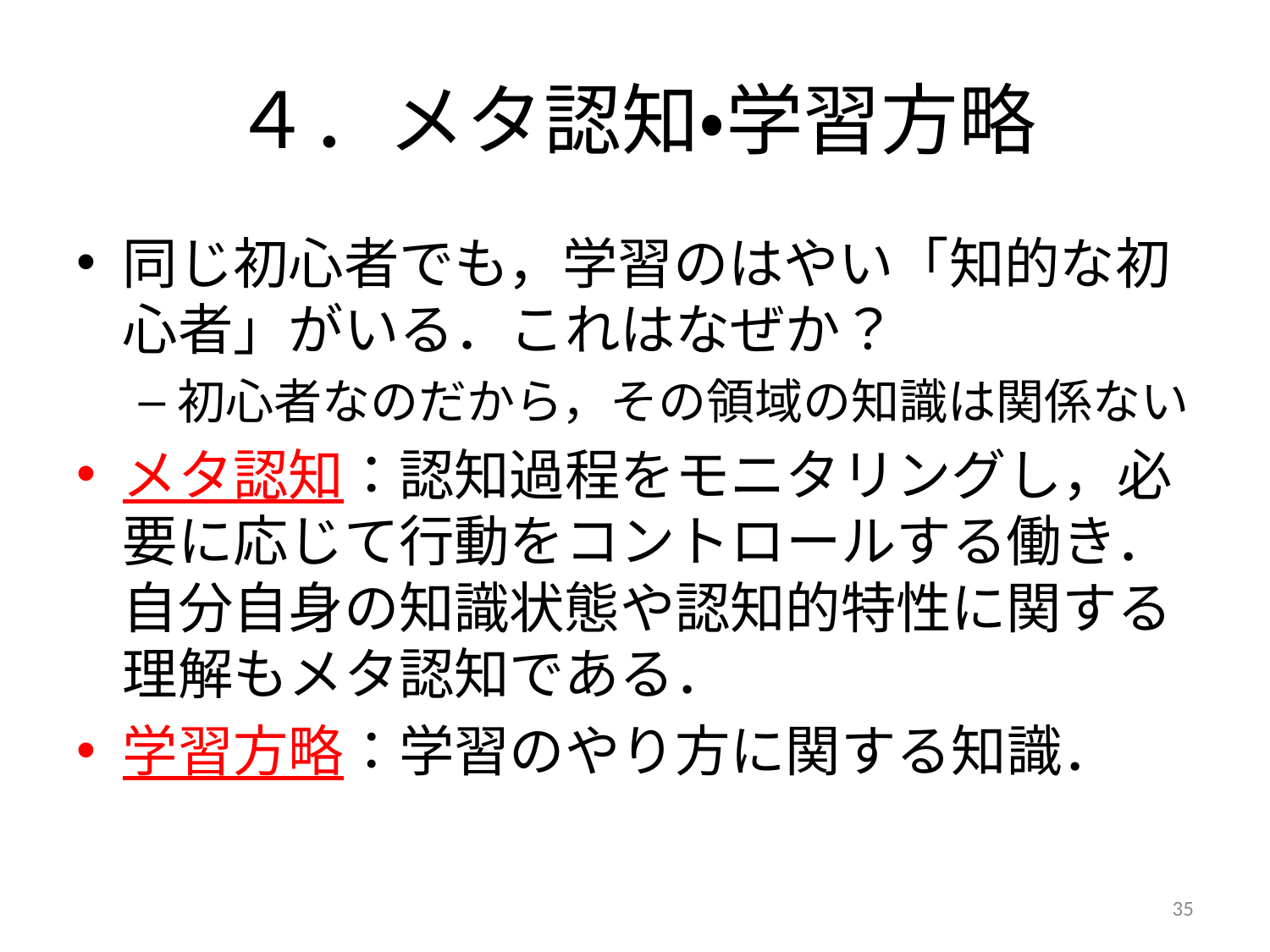

# ４．メタ認知・学習方略
同じ初心者でも，学習のはやい「知的な初心者」がいる．これはなぜか？
初心者なのだから，その領域の知識は関係ない
メタ認知：認知過程をモニタリングし，必要に応じて行動をコントロールする働き．自分自身の知識状態や認知的特性に関する理解もメタ認知である．
学習方略：学習のやり方に関する知識．
35